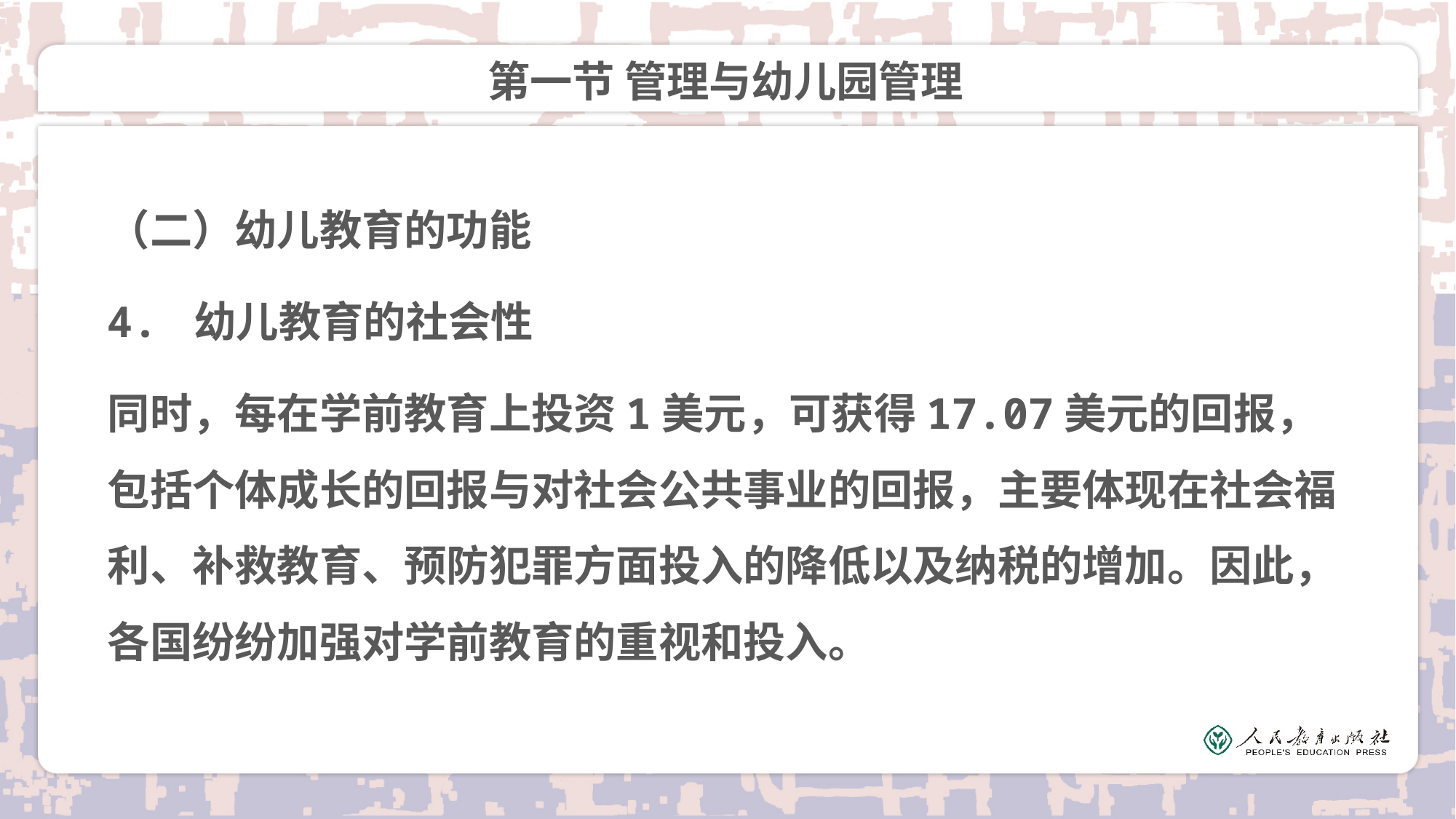

# 第一节 管理与幼儿园管理
（二）幼儿教育的功能
4. 幼儿教育的社会性
同时，每在学前教育上投资1美元，可获得17.07美元的回报，包括个体成长的回报与对社会公共事业的回报，主要体现在社会福利、补救教育、预防犯罪方面投入的降低以及纳税的增加。因此，各国纷纷加强对学前教育的重视和投入。